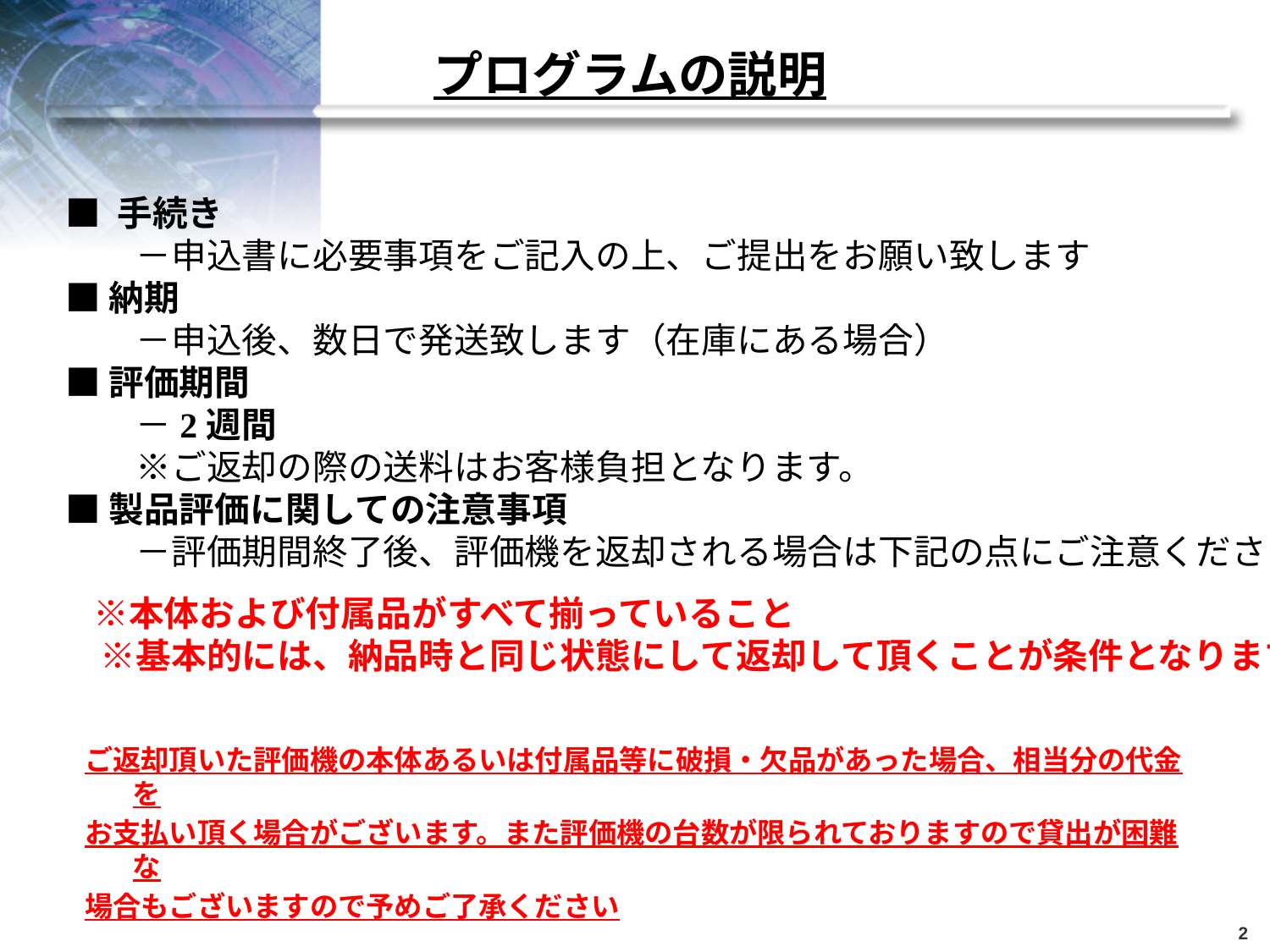

プログラムの説明
■ 手続き
　　－申込書に必要事項をご記入の上、ご提出をお願い致します
■ 納期
　　－申込後、数日で発送致します（在庫にある場合）
■ 評価期間
　　－2週間
　　※ご返却の際の送料はお客様負担となります。
■ 製品評価に関しての注意事項
　　－評価期間終了後、評価機を返却される場合は下記の点にご注意ください
　※本体および付属品がすべて揃っていること
　※基本的には、納品時と同じ状態にして返却して頂くことが条件となります
ご返却頂いた評価機の本体あるいは付属品等に破損・欠品があった場合、相当分の代金を
お支払い頂く場合がございます。また評価機の台数が限られておりますので貸出が困難な
場合もございますので予めご了承ください
2